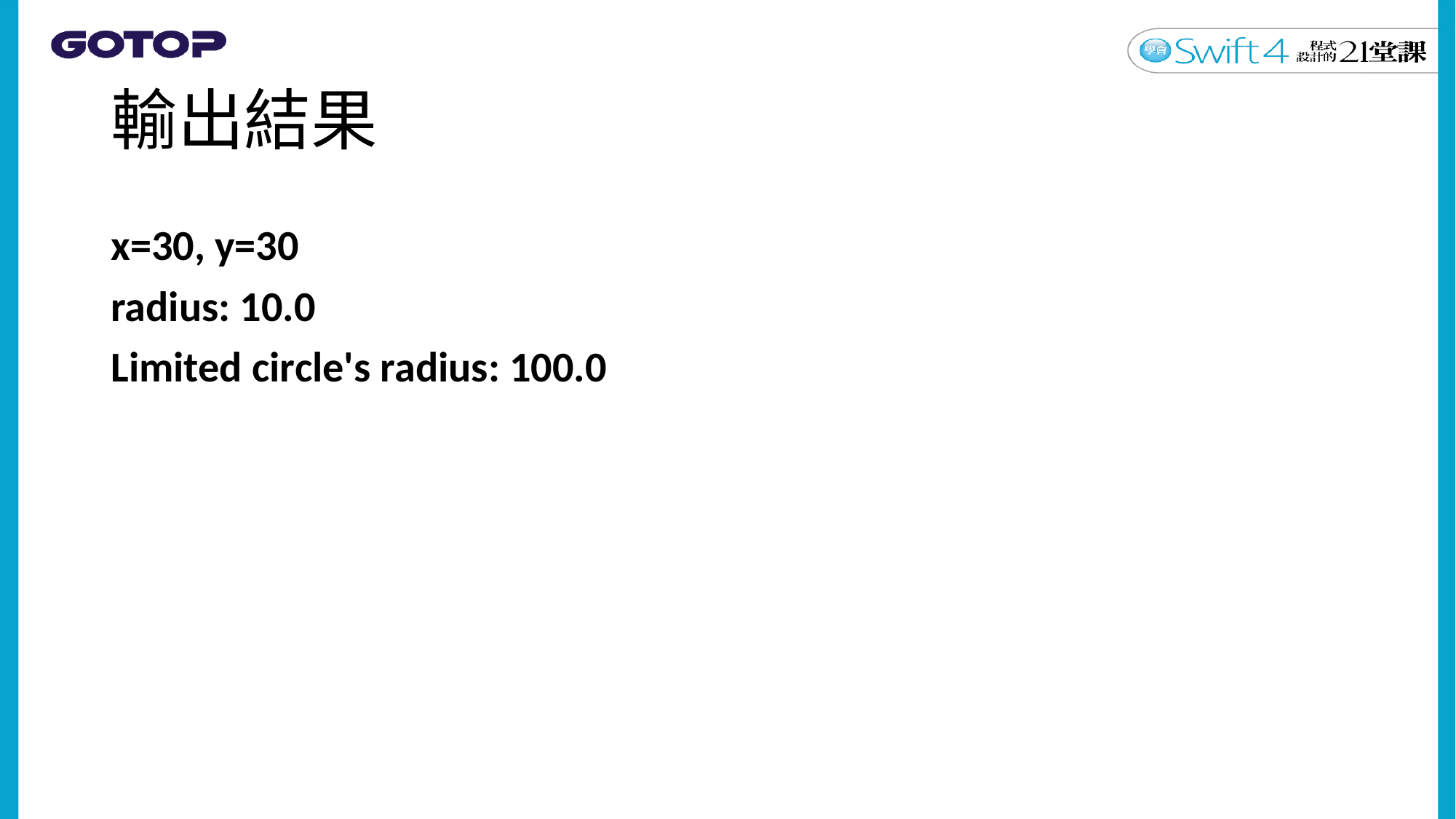

# 輸出結果
x=30, y=30
radius: 10.0
Limited circle's radius: 100.0